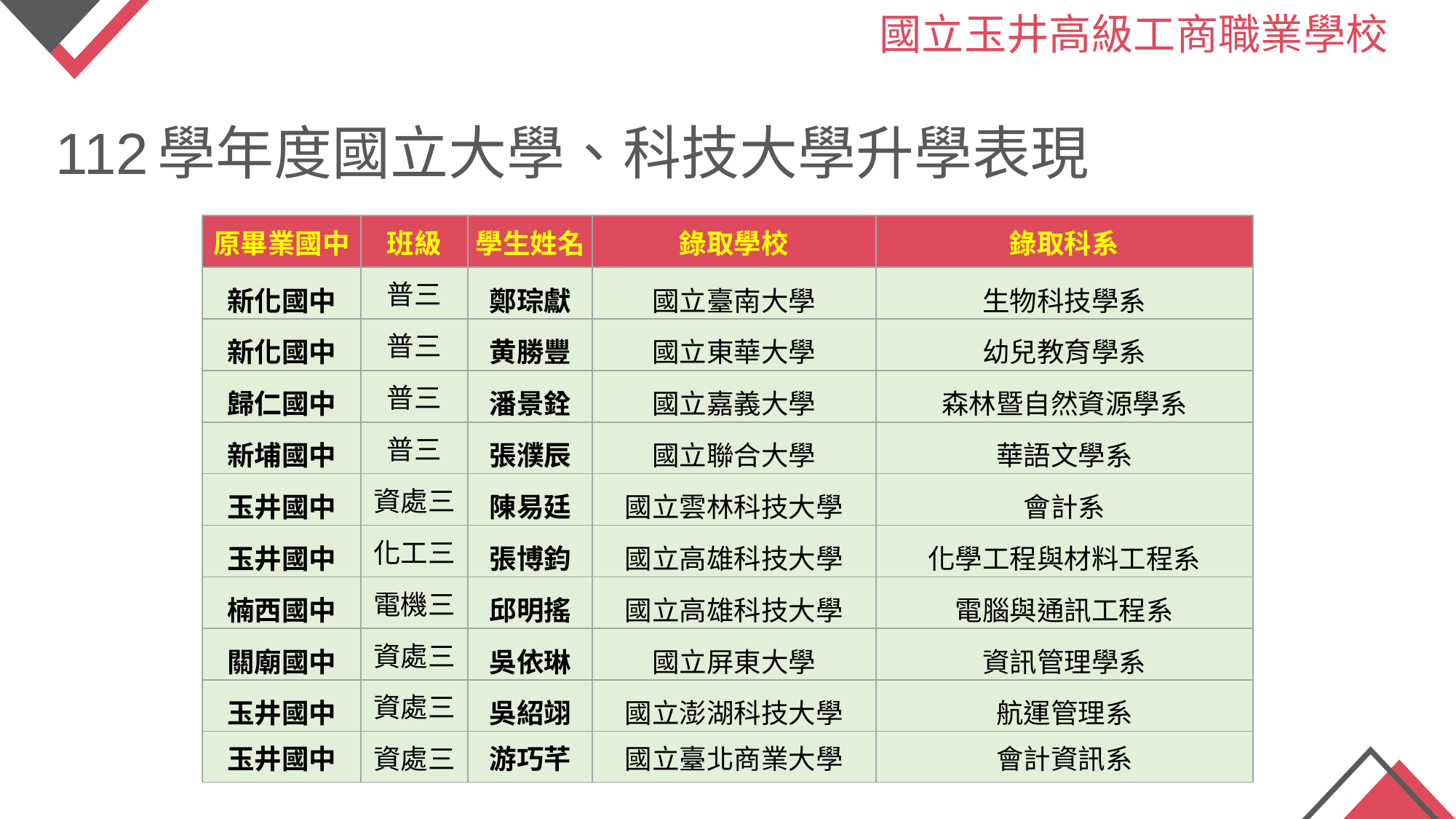

國立玉井高級工商職業學校
112學年度國立大學、科技大學升學表現
| 原畢業國中 | 班級 | 學生姓名 | 錄取學校 | 錄取科系 |
| --- | --- | --- | --- | --- |
| 新化國中 | 普三 | 鄭琮獻 | 國立臺南大學 | 生物科技學系 |
| 新化國中 | 普三 | 黄勝豐 | 國立東華大學 | 幼兒教育學系 |
| 歸仁國中 | 普三 | 潘景銓 | 國立嘉義大學 | 森林暨自然資源學系 |
| 新埔國中 | 普三 | 張濮辰 | 國立聯合大學 | 華語文學系 |
| 玉井國中 | 資處三 | 陳易廷 | 國立雲林科技大學 | 會計系 |
| 玉井國中 | 化工三 | 張博鈞 | 國立高雄科技大學 | 化學工程與材料工程系 |
| 楠西國中 | 電機三 | 邱明搖 | 國立高雄科技大學 | 電腦與通訊工程系 |
| 關廟國中 | 資處三 | 吳依琳 | 國立屏東大學 | 資訊管理學系 |
| 玉井國中 | 資處三 | 吳紹翊 | 國立澎湖科技大學 | 航運管理系 |
| 玉井國中 | 資處三 | 游巧芊 | 國立臺北商業大學 | 會計資訊系 |